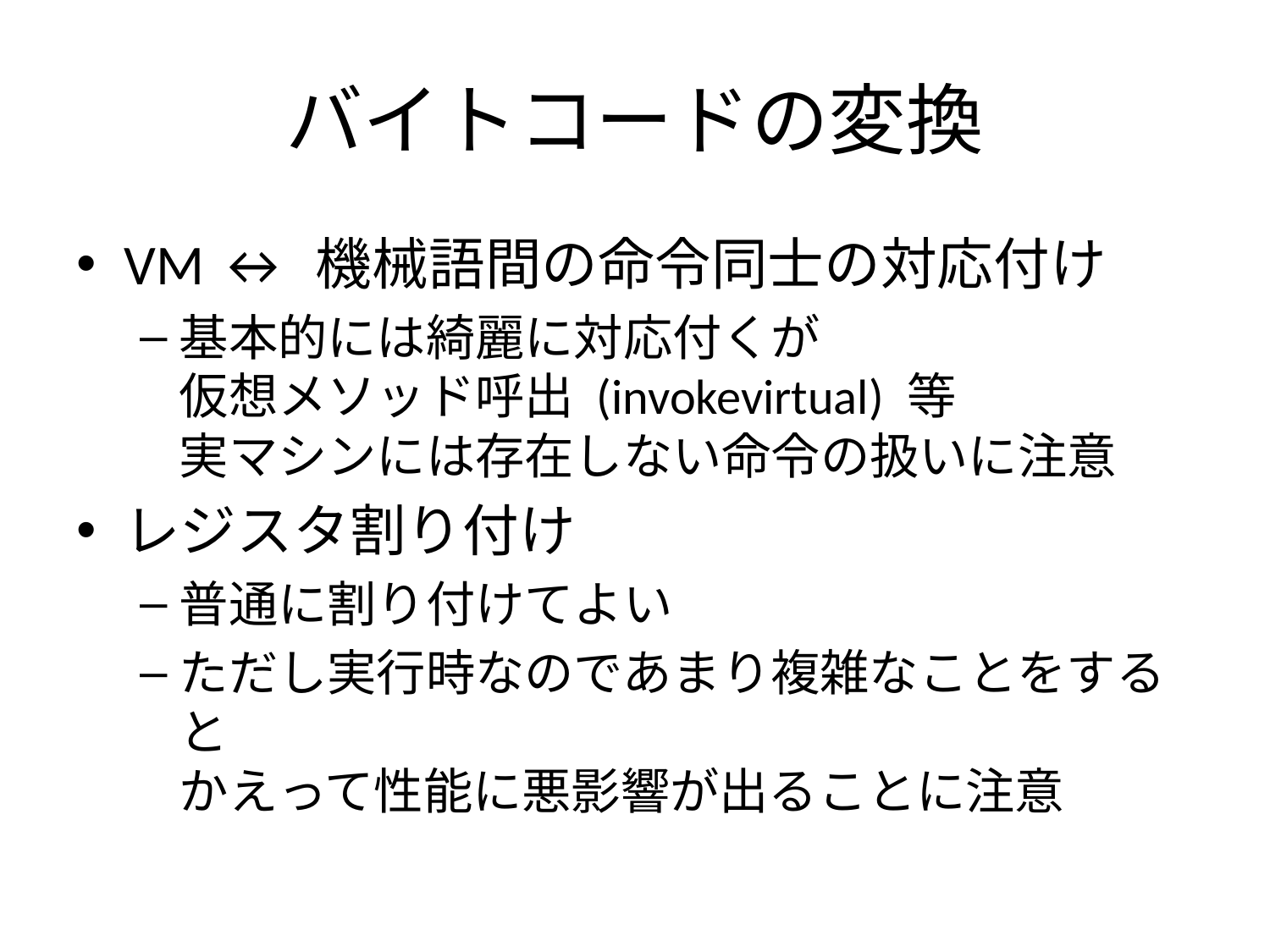

# バイトコードの変換
VM ↔ 機械語間の命令同士の対応付け
基本的には綺麗に対応付くが
仮想メソッド呼出 (invokevirtual) 等
実マシンには存在しない命令の扱いに注意
レジスタ割り付け
普通に割り付けてよい
ただし実行時なのであまり複雑なことをすると
かえって性能に悪影響が出ることに注意